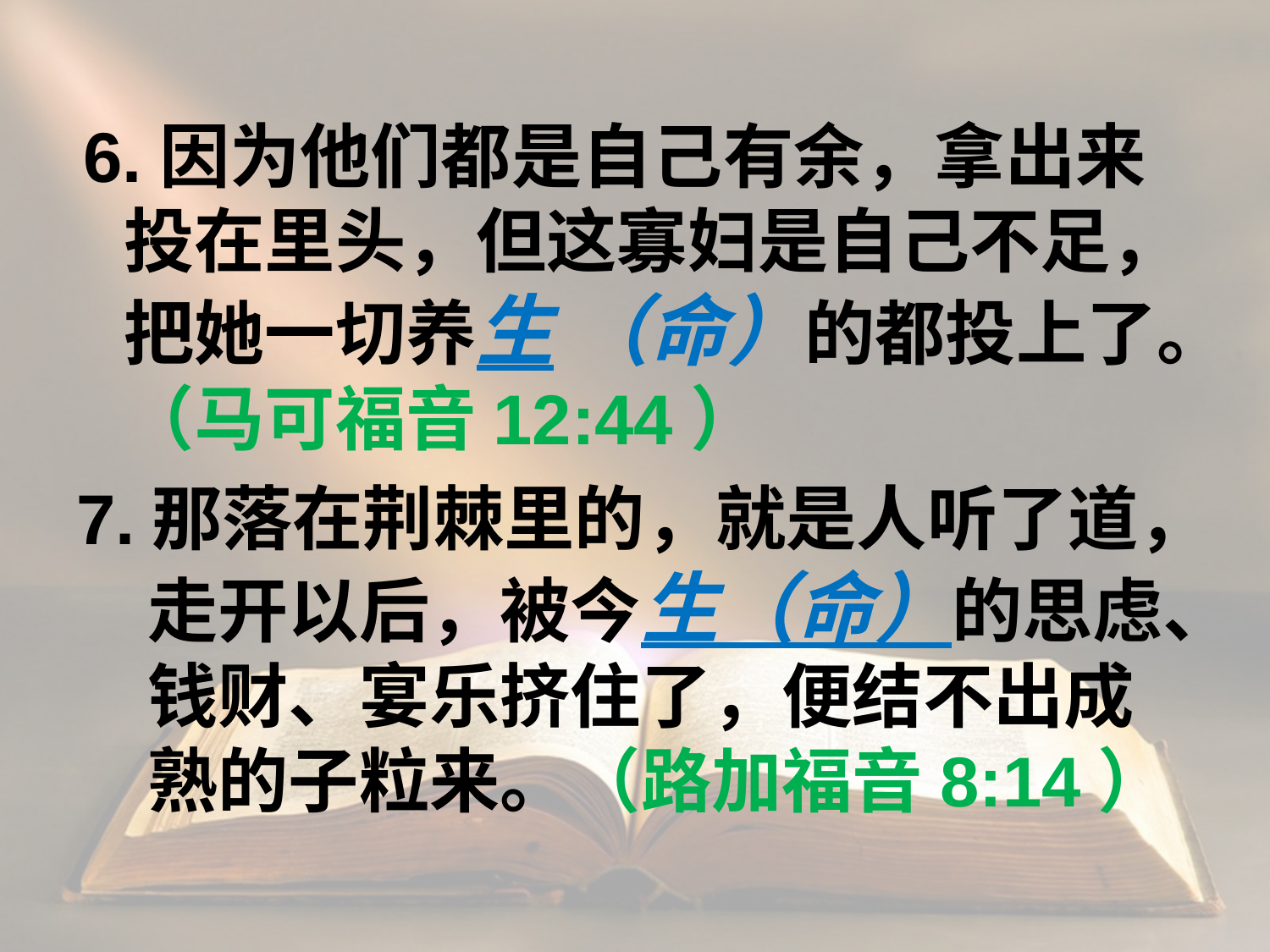

6.因为他们都是自己有余，拿出来投在里头，但这寡妇是自己不足，把她一切养生 （命）的都投上了。（马可福音12:44）
7.那落在荆棘里的，就是人听了道，走开以后，被今生（命）的思虑、钱财、宴乐挤住了，便结不出成熟的子粒来。（路加福音8:14）